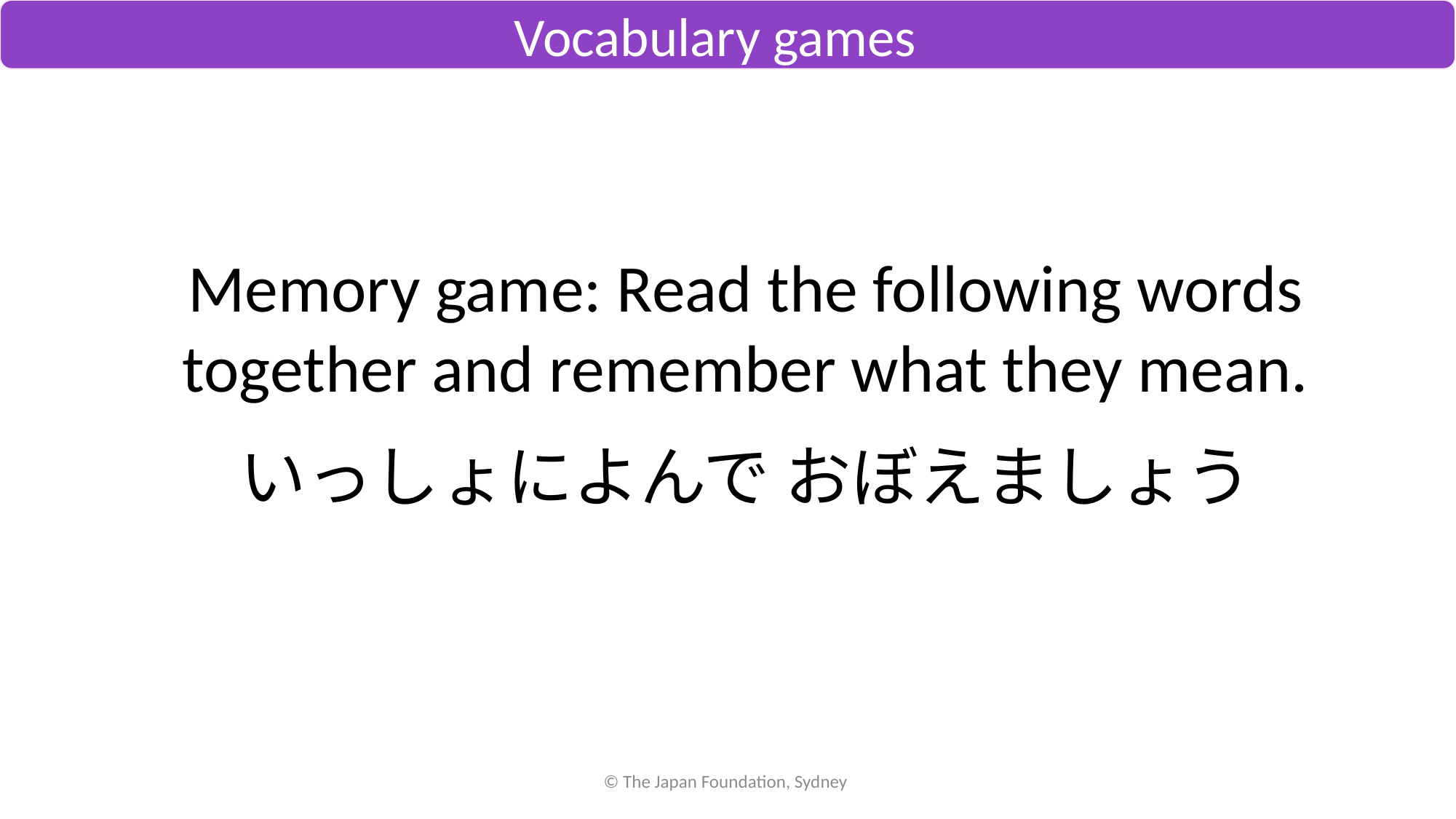

Vocabulary games
Memory game: Read the following words together and remember what they mean.

いっしょによんで おぼえましょう

© The Japan Foundation, Sydney